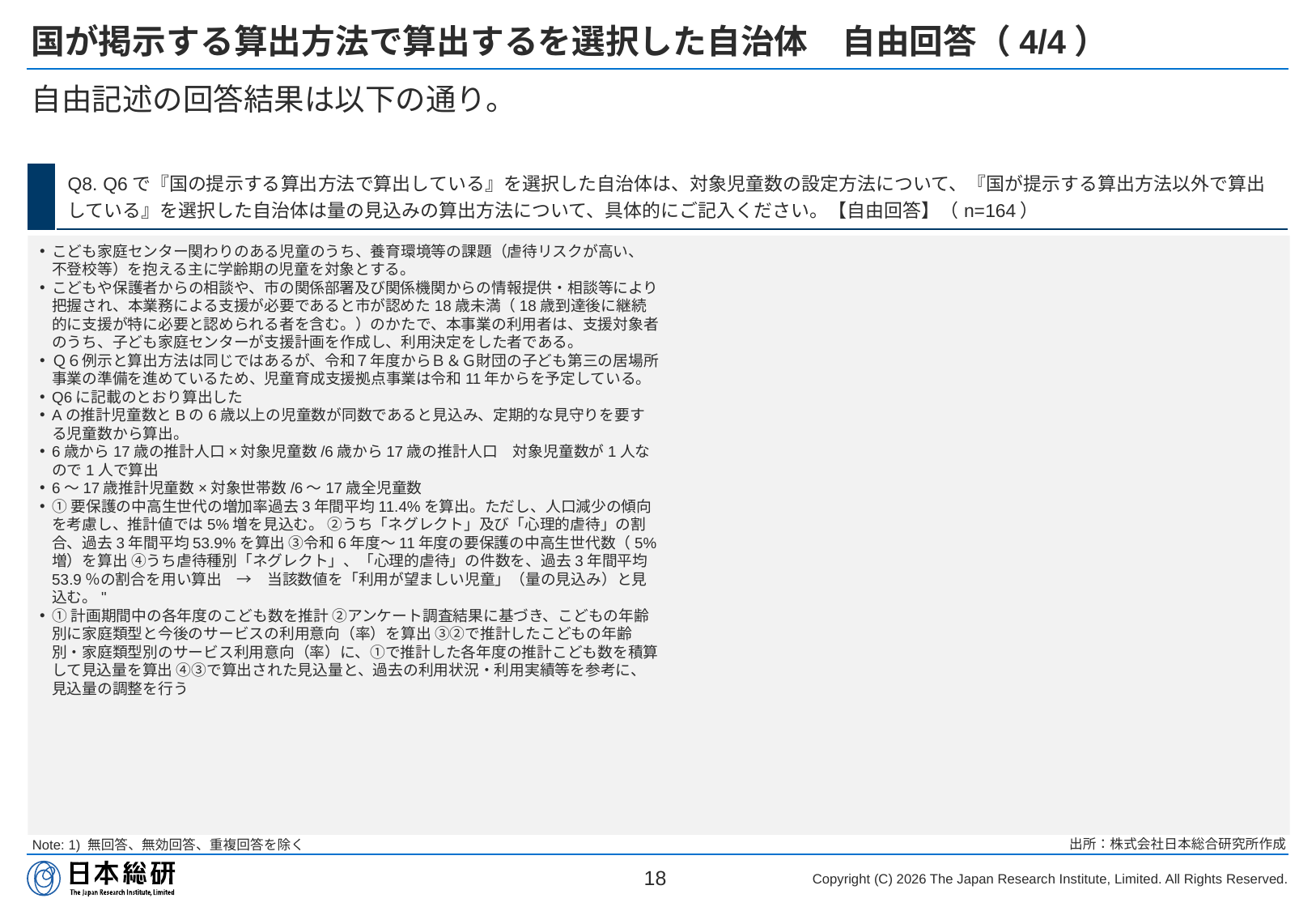

# 国が掲示する算出方法で算出するを選択した自治体　自由回答（4/4）
自由記述の回答結果は以下の通り。
|  | Q8. Q6で『国の提示する算出方法で算出している』を選択した自治体は、対象児童数の設定方法について、『国が提示する算出方法以外で算出している』を選択した自治体は量の見込みの算出方法について、具体的にご記入ください。【自由回答】（n=164） |
| --- | --- |
こども家庭センター関わりのある児童のうち、養育環境等の課題（虐待リスクが高い、不登校等）を抱える主に学齢期の児童を対象とする。
こどもや保護者からの相談や、市の関係部署及び関係機関からの情報提供・相談等により把握され、本業務による支援が必要であると市が認めた18歳未満（18歳到達後に継続的に支援が特に必要と認められる者を含む。）のかたで、本事業の利用者は、支援対象者のうち、子ども家庭センターが支援計画を作成し、利用決定をした者である。
Ｑ６例示と算出方法は同じではあるが、令和７年度からＢ＆Ｇ財団の子ども第三の居場所事業の準備を進めているため、児童育成支援拠点事業は令和11年からを予定している。
Q6に記載のとおり算出した
Aの推計児童数とBの6歳以上の児童数が同数であると見込み、定期的な見守りを要する児童数から算出。
6歳から17歳の推計人口×対象児童数/6歳から17歳の推計人口　対象児童数が1人なので1人で算出
6～17歳推計児童数×対象世帯数/6～17歳全児童数
①要保護の中高生世代の増加率過去3年間平均11.4%を算出。ただし、人口減少の傾向を考慮し、推計値では5%増を見込む。 ②うち「ネグレクト」及び「心理的虐待」の割合、過去3年間平均53.9%を算出 ③令和6年度～11年度の要保護の中高生世代数（5%増）を算出 ④うち虐待種別「ネグレクト」、「心理的虐待」の件数を、過去3年間平均53.9％の割合を用い算出　→　当該数値を「利用が望ましい児童」（量の見込み）と見込む。"
①計画期間中の各年度のこども数を推計 ②アンケート調査結果に基づき、こどもの年齢別に家庭類型と今後のサービスの利用意向（率）を算出 ③②で推計したこどもの年齢別・家庭類型別のサービス利用意向（率）に、①で推計した各年度の推計こども数を積算して見込量を算出 ④③で算出された見込量と、過去の利用状況・利用実績等を参考に、見込量の調整を行う
出所：株式会社日本総合研究所作成
Note: 1) 無回答、無効回答、重複回答を除く